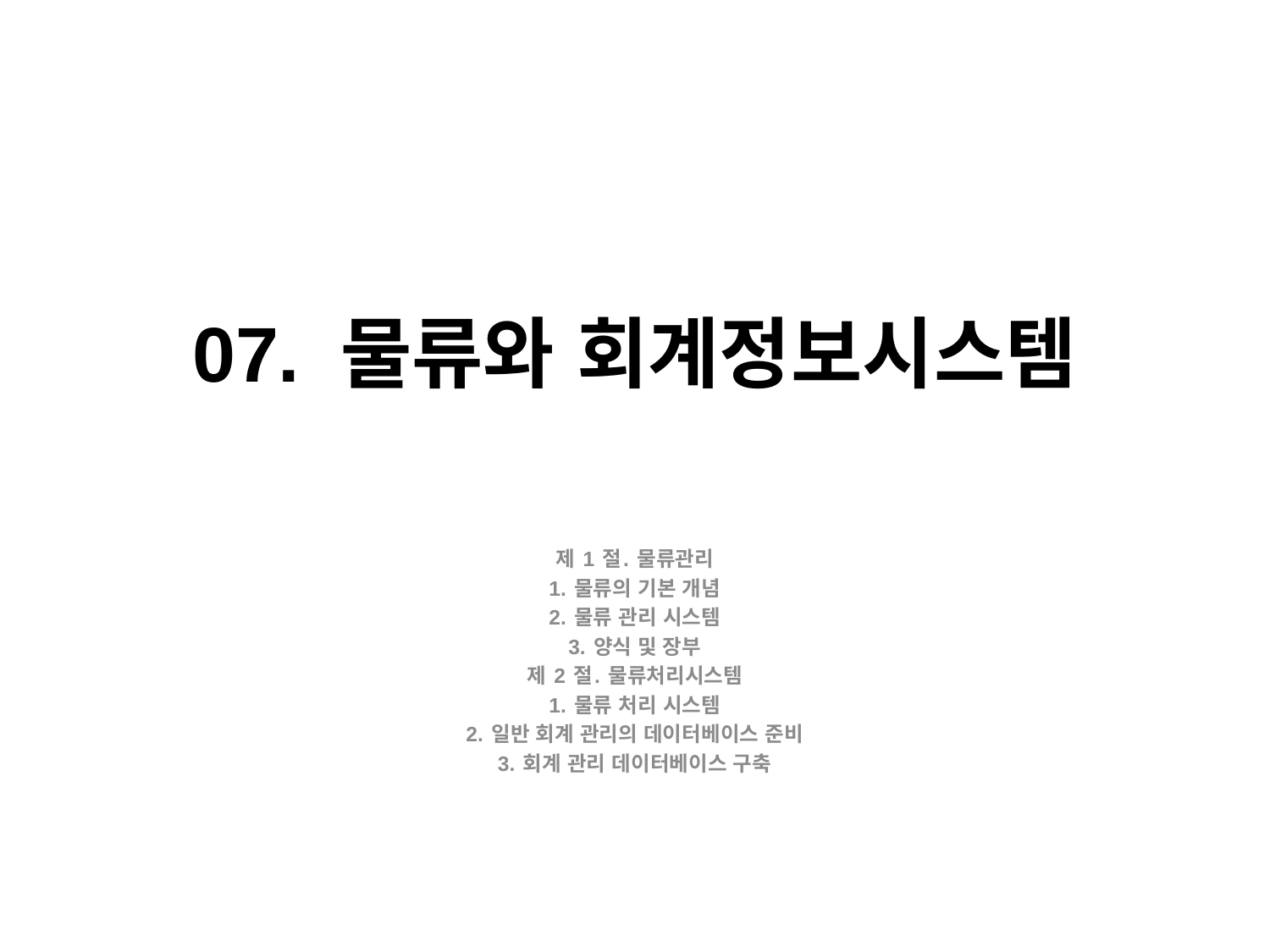

# 07. 물류와 회계정보시스템
제 1 절. 물류관리
1. 물류의 기본 개념
2. 물류 관리 시스템
3. 양식 및 장부
제 2 절. 물류처리시스템
1. 물류 처리 시스템
2. 일반 회계 관리의 데이터베이스 준비
3. 회계 관리 데이터베이스 구축